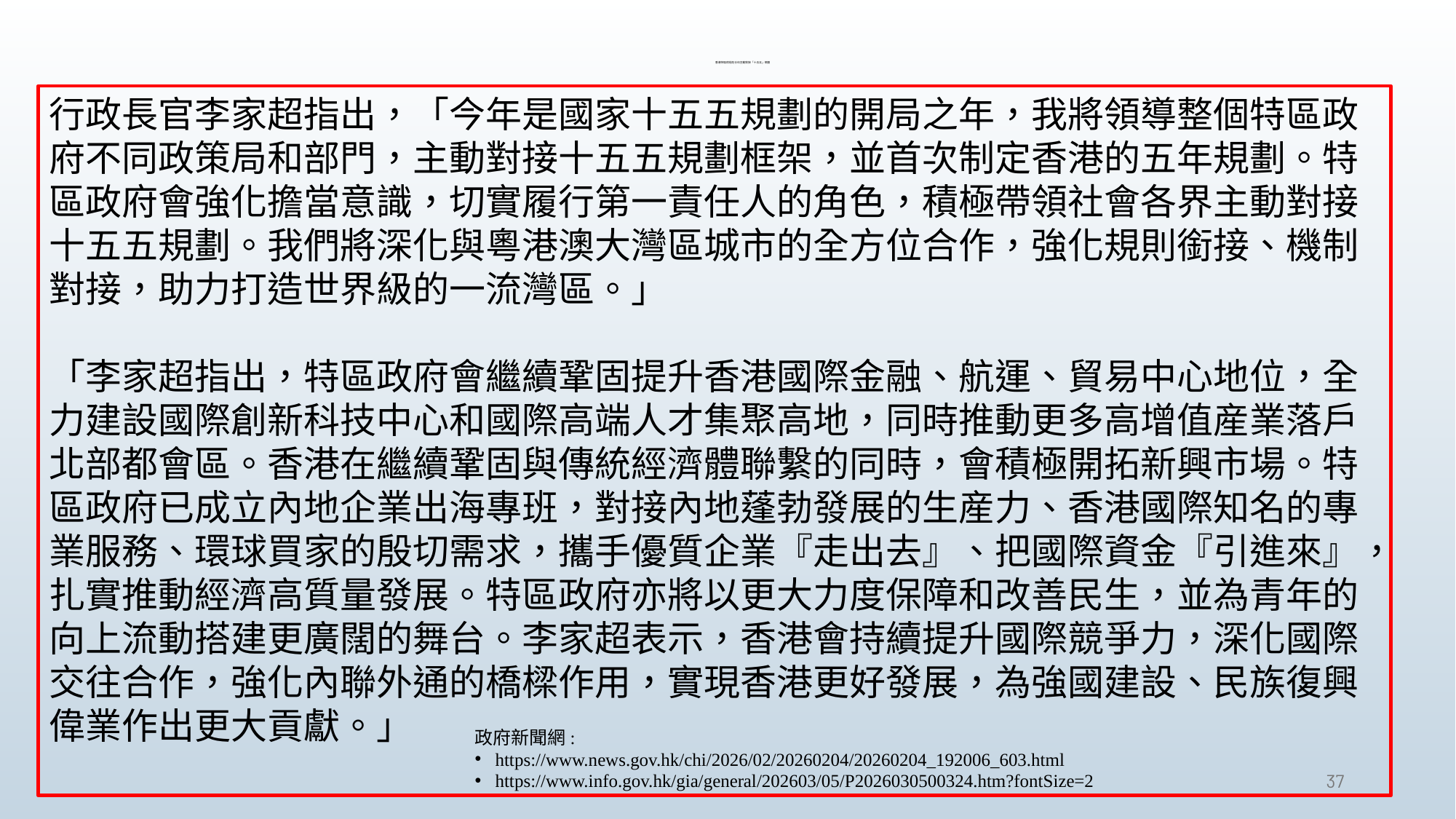

# 香港特區積極配合和主動對接「十五五」規劃
行政長官李家超指出，「今年是國家十五五規劃的開局之年，我將領導整個特區政府不同政策局和部門，主動對接十五五規劃框架，並首次制定香港的五年規劃。特區政府會強化擔當意識，切實履行第一責任人的角色，積極帶領社會各界主動對接十五五規劃。我們將深化與粵港澳大灣區城市的全方位合作，強化規則銜接、機制對接，助力打造世界級的一流灣區。」
「李家超指出，特區政府會繼續鞏固提升香港國際金融、航運、貿易中心地位，全力建設國際創新科技中心和國際高端人才集聚高地，同時推動更多高增值産業落戶北部都會區。香港在繼續鞏固與傳統經濟體聯繫的同時，會積極開拓新興市場。特區政府已成立內地企業出海專班，對接內地蓬勃發展的生産力、香港國際知名的專業服務、環球買家的殷切需求，攜手優質企業『走出去』、把國際資金『引進來』，扎實推動經濟高質量發展。特區政府亦將以更大力度保障和改善民生，並為青年的向上流動搭建更廣闊的舞台。李家超表示，香港會持續提升國際競爭力，深化國際交往合作，強化內聯外通的橋樑作用，實現香港更好發展，為強國建設、民族復興偉業作出更大貢獻。」

政府新聞網:
https://www.news.gov.hk/chi/2026/02/20260204/20260204_192006_603.html
https://www.info.gov.hk/gia/general/202603/05/P2026030500324.htm?fontSize=2
37